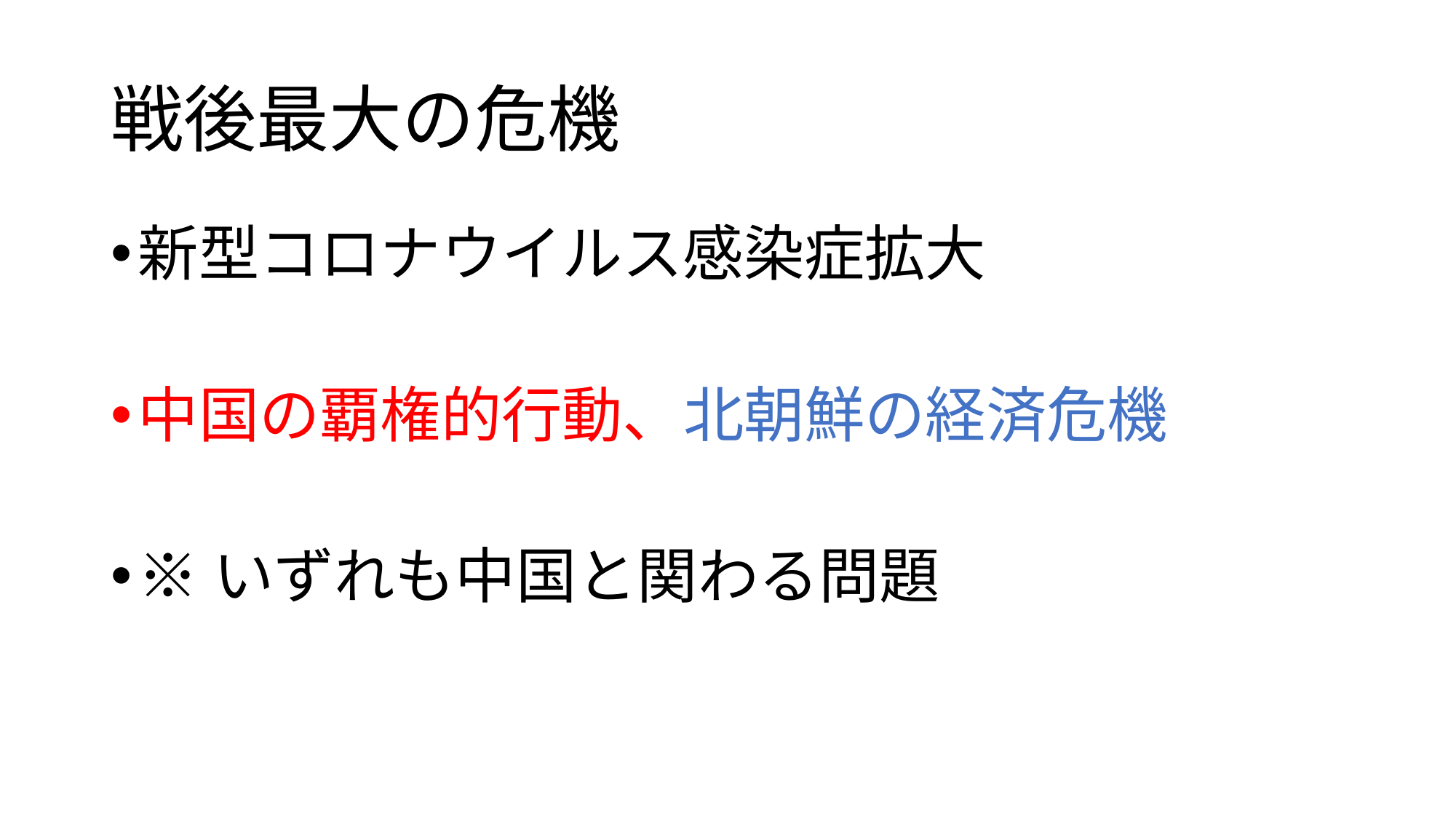

# 戦後最大の危機
新型コロナウイルス感染症拡大

中国の覇権的行動、北朝鮮の経済危機

※いずれも中国と関わる問題